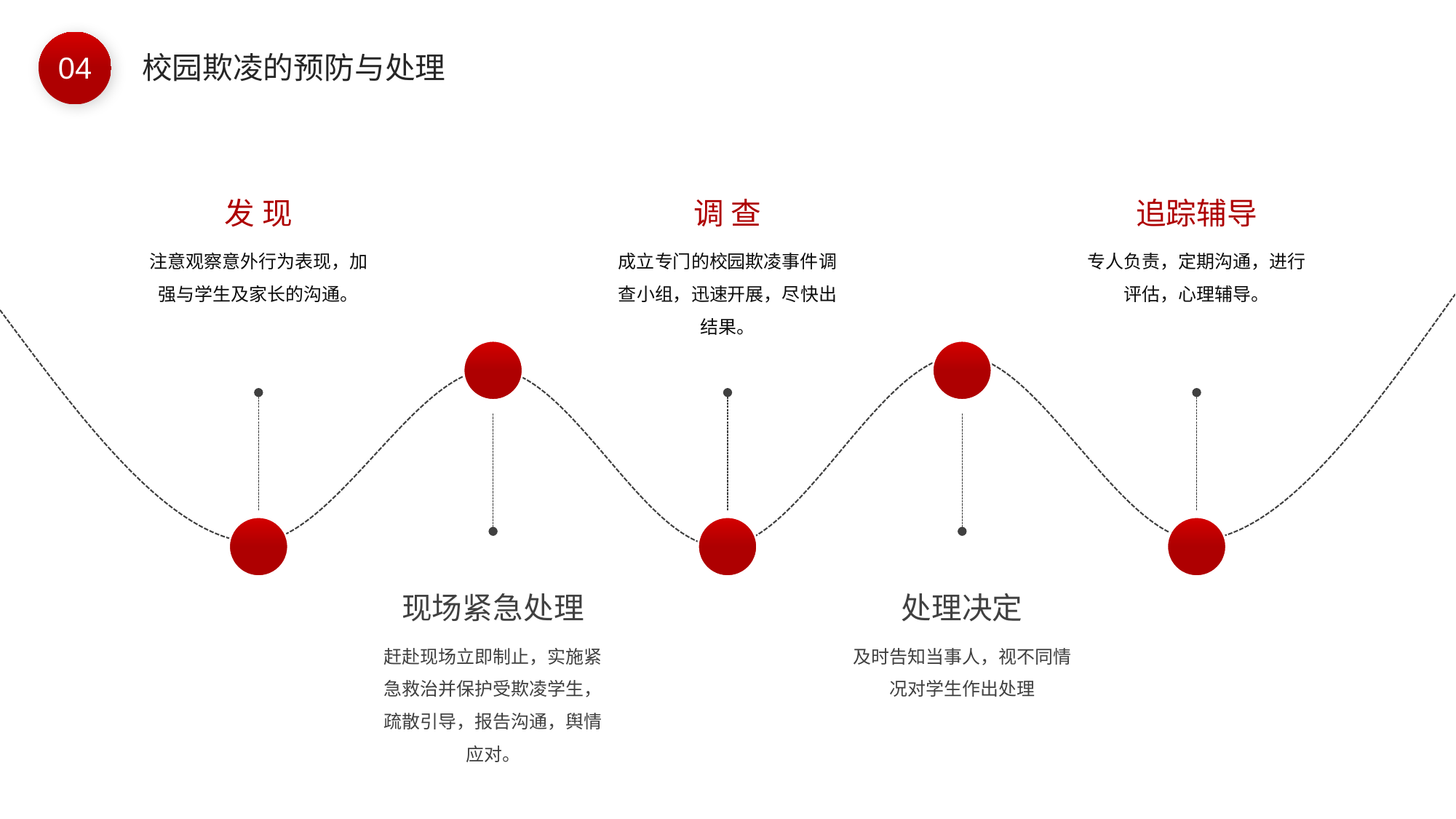

BY YUSHEN

04
校园欺凌的预防与处理
发 现
注意观察意外行为表现，加强与学生及家长的沟通。

调 查
成立专门的校园欺凌事件调查小组，迅速开展，尽快出结果。

追踪辅导
专人负责，定期沟通，进行评估，心理辅导。

现场紧急处理
赶赴现场立即制止，实施紧急救治并保护受欺凌学生，疏散引导，报告沟通，舆情应对。

处理决定
及时告知当事人，视不同情况对学生作出处理